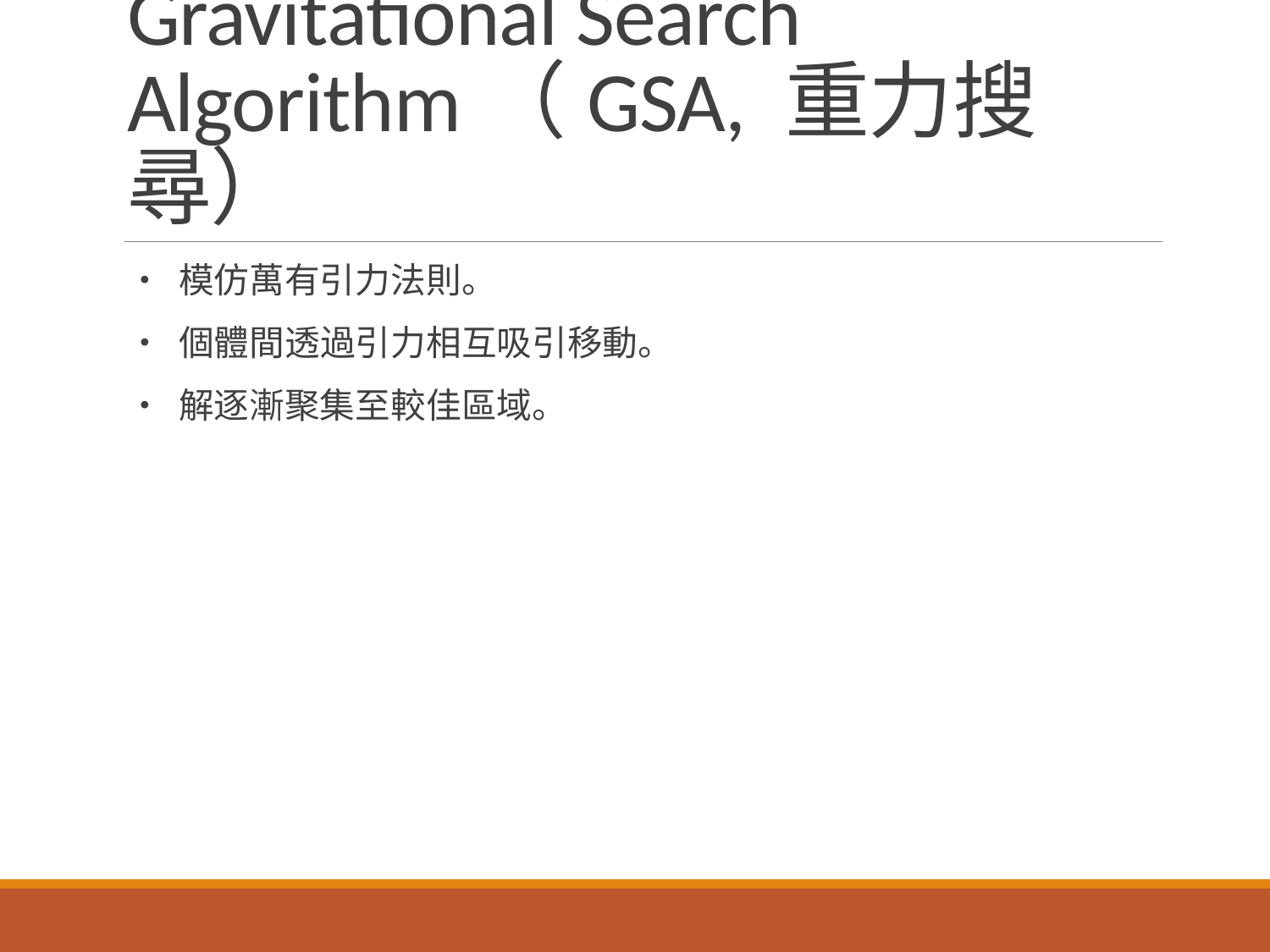

# Gravitational Search Algorithm（GSA, 重力搜尋）
• 模仿萬有引力法則。
• 個體間透過引力相互吸引移動。
• 解逐漸聚集至較佳區域。